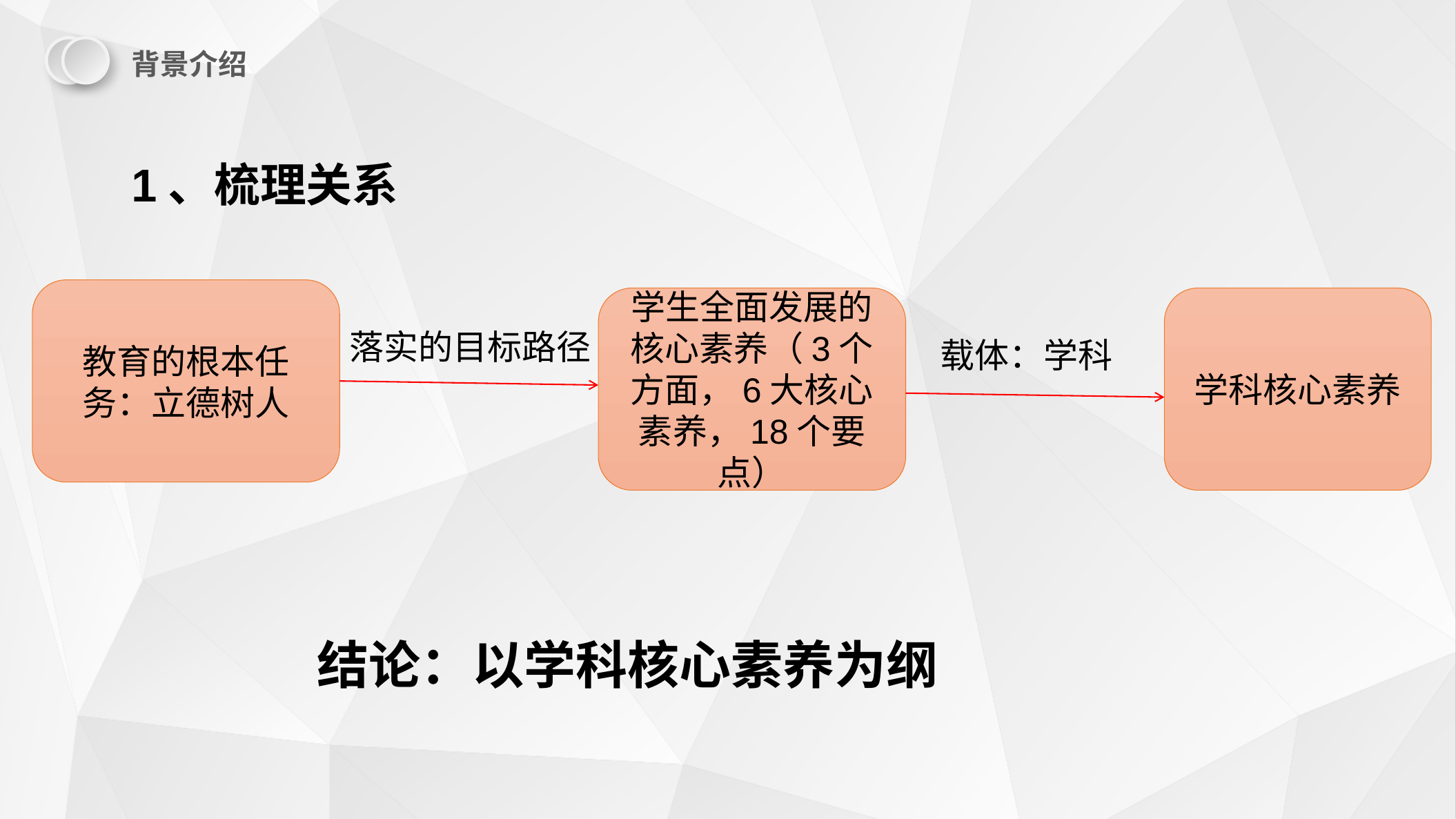

背景介绍
1、梳理关系
教育的根本任务：立德树人
学生全面发展的核心素养（3个方面，6大核心素养，18个要点）
学科核心素养
落实的目标路径
载体：学科
结论：以学科核心素养为纲